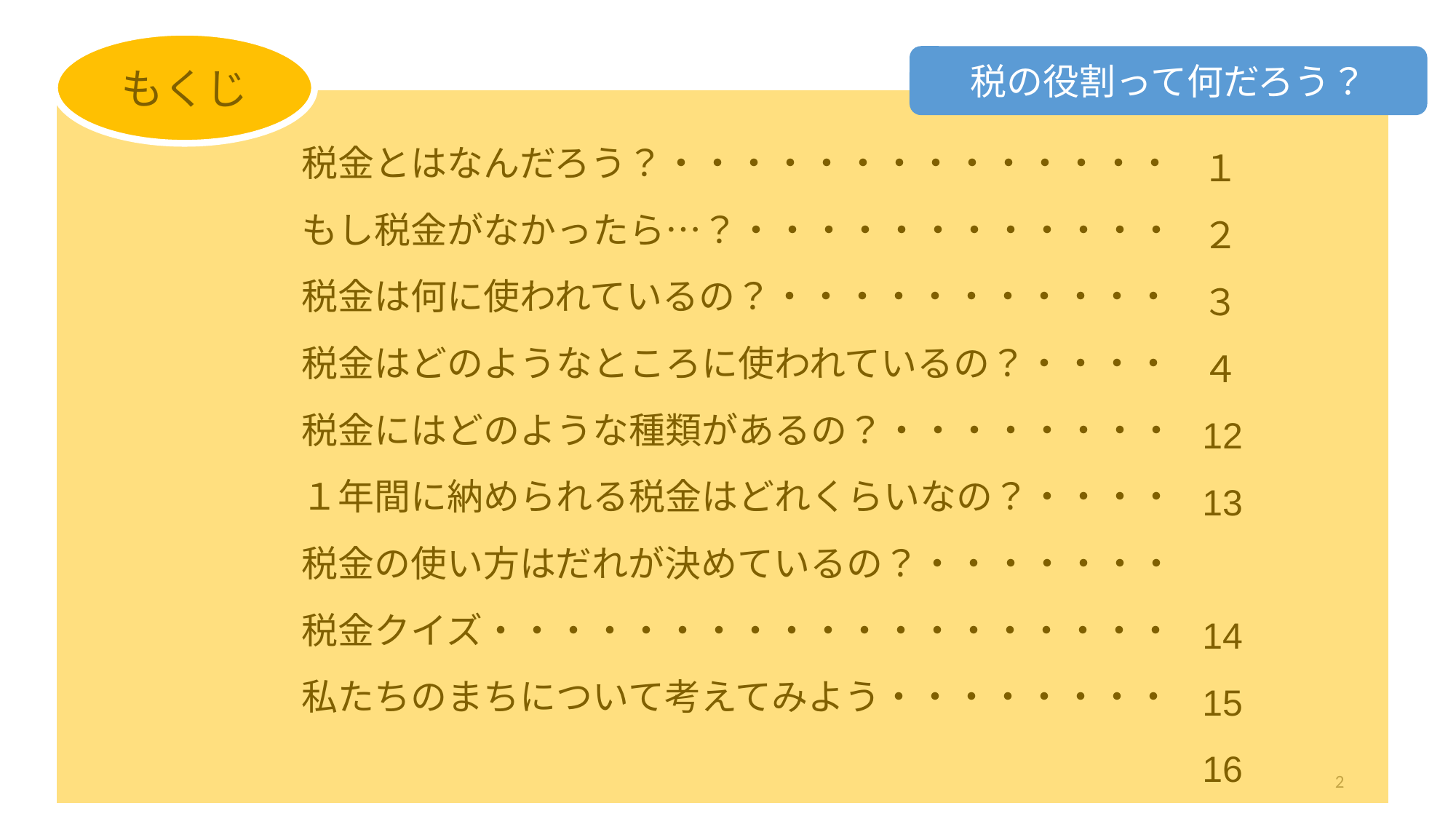

もくじ
税の役割って何だろう？

税金とはなんだろう？・・・・・・・・・・・・・・

もし税金がなかったら…？・・・・・・・・・・・・

税金は何に使われているの？・・・・・・・・・・・

税金はどのようなところに使われているの？・・・・

税金にはどのような種類があるの？・・・・・・・・

１年間に納められる税金はどれくらいなの？・・・・

税金の使い方はだれが決めているの？・・・・・・・

税金クイズ・・・・・・・・・・・・・・・・・・・

私たちのまちについて考えてみよう・・・・・・・・

１

２

３

４

12

13

14

15

16

2